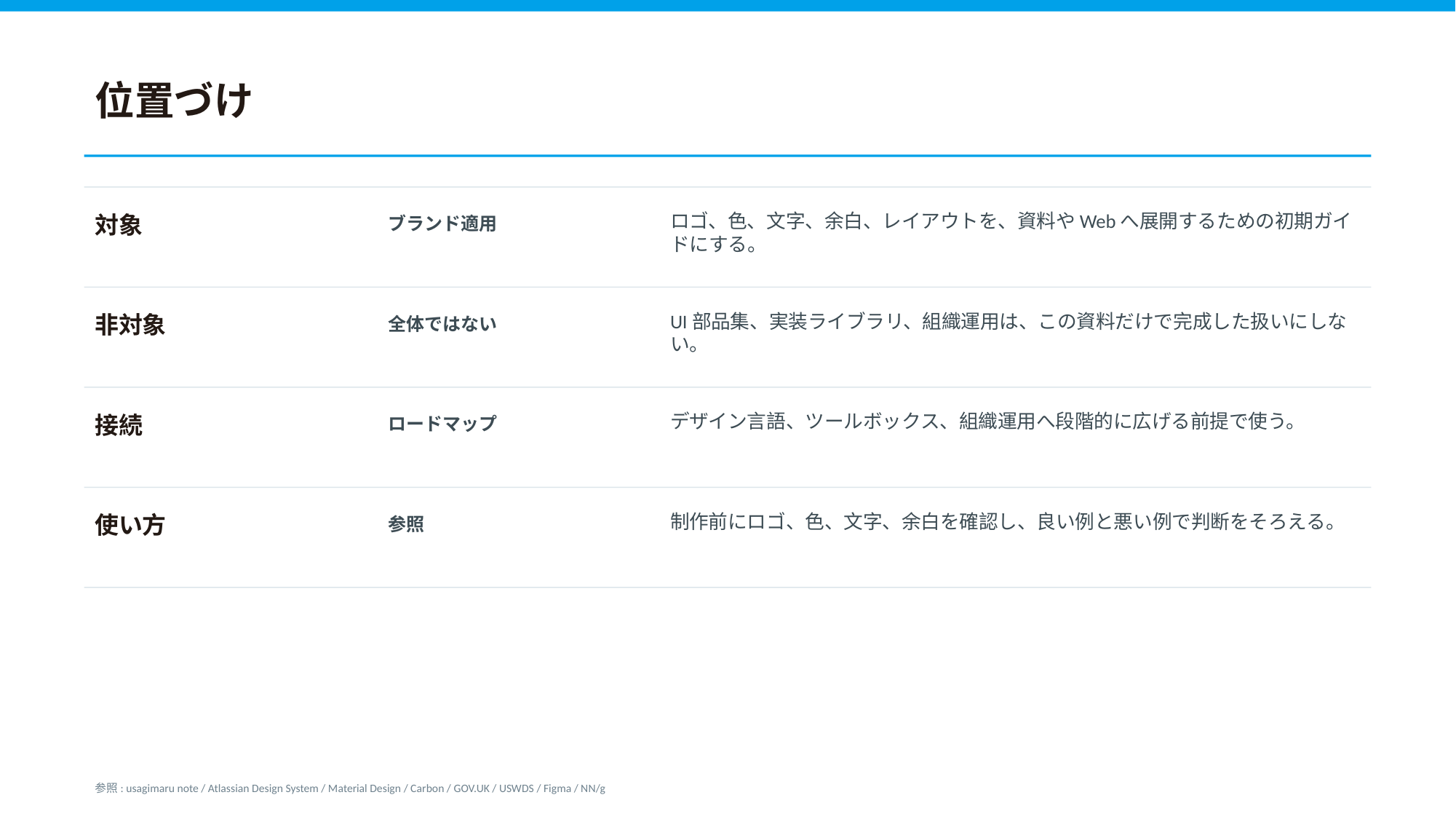

位置づけ

ロゴ、色、文字、余白、レイアウトを、資料やWebへ展開するための初期ガイドにする。
対象
ブランド適用

UI部品集、実装ライブラリ、組織運用は、この資料だけで完成した扱いにしない。
非対象
全体ではない

デザイン言語、ツールボックス、組織運用へ段階的に広げる前提で使う。
接続
ロードマップ

制作前にロゴ、色、文字、余白を確認し、良い例と悪い例で判断をそろえる。
使い方
参照

参照: usagimaru note / Atlassian Design System / Material Design / Carbon / GOV.UK / USWDS / Figma / NN/g